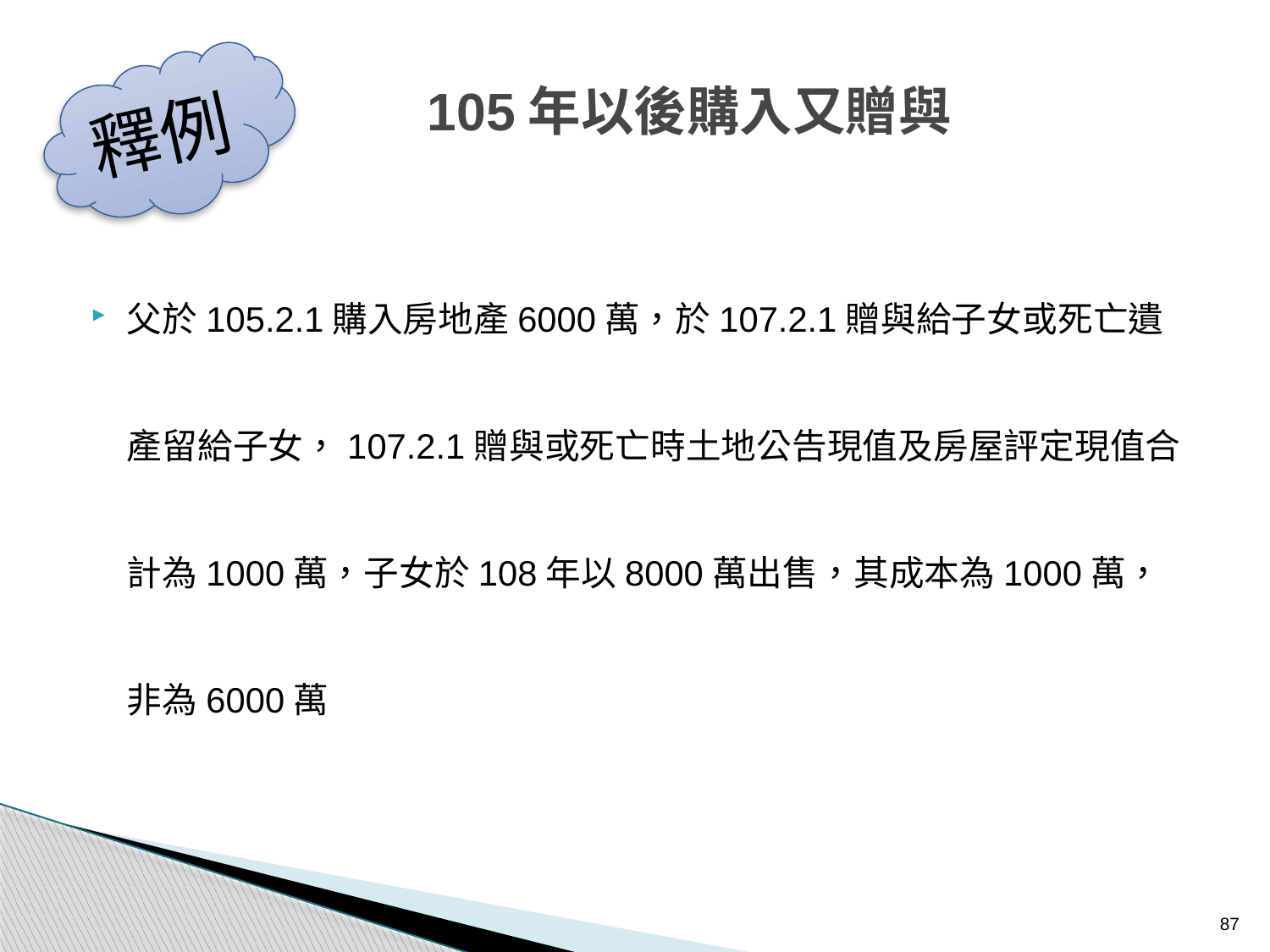

# 105年以後購入又贈與
釋例
父於105.2.1購入房地產6000萬，於107.2.1贈與給子女或死亡遺產留給子女，107.2.1贈與或死亡時土地公告現值及房屋評定現值合計為1000萬，子女於108年以8000萬出售，其成本為1000萬，非為6000萬
87